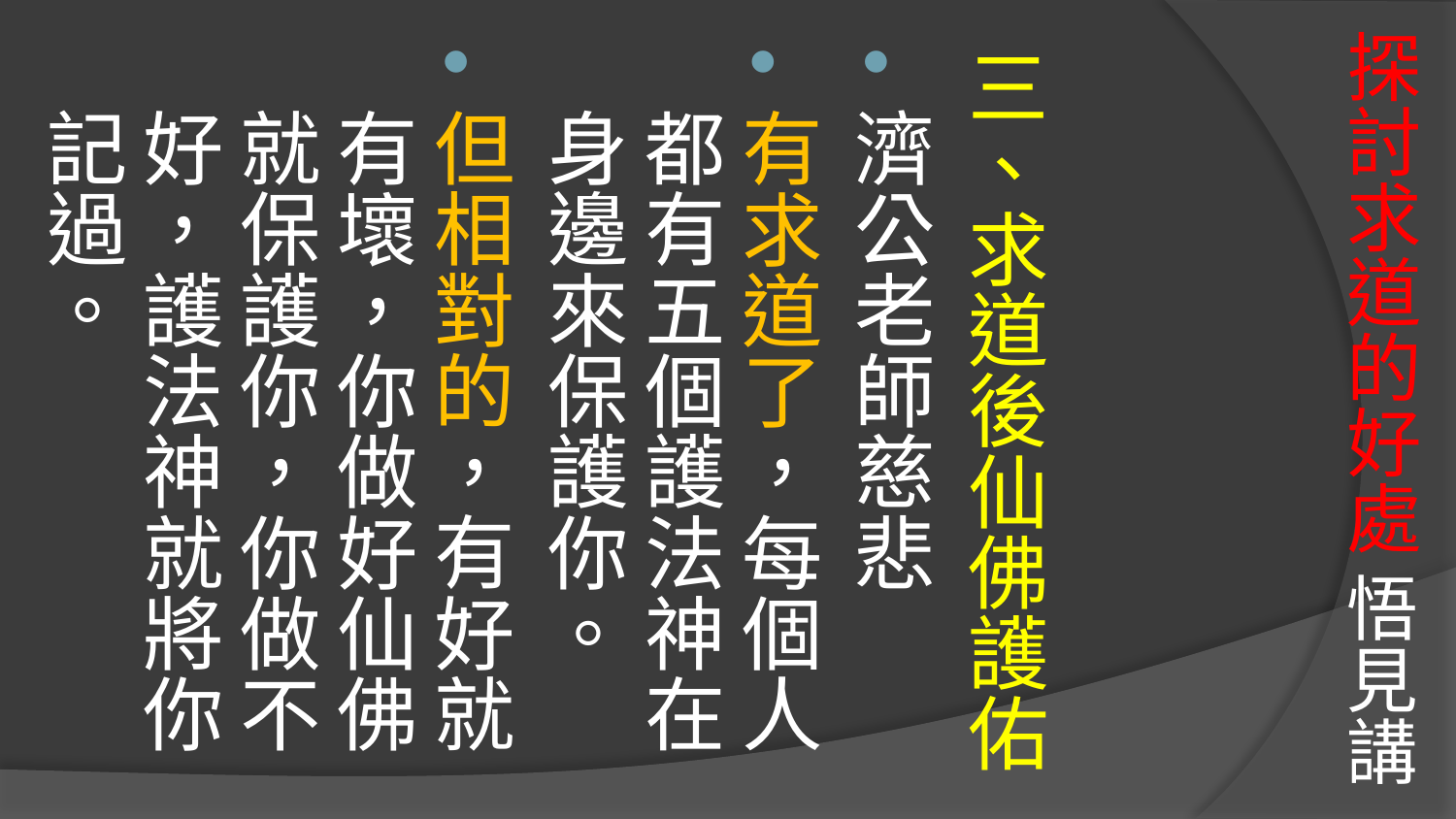

# 探討求道的好處 悟見講
三、求道後仙佛護佑
濟公老師慈悲
有求道了，每個人都有五個護法神在身邊來保護你。
但相對的，有好就有壞，你做好仙佛就保護你，你做不好，護法神就將你記過。